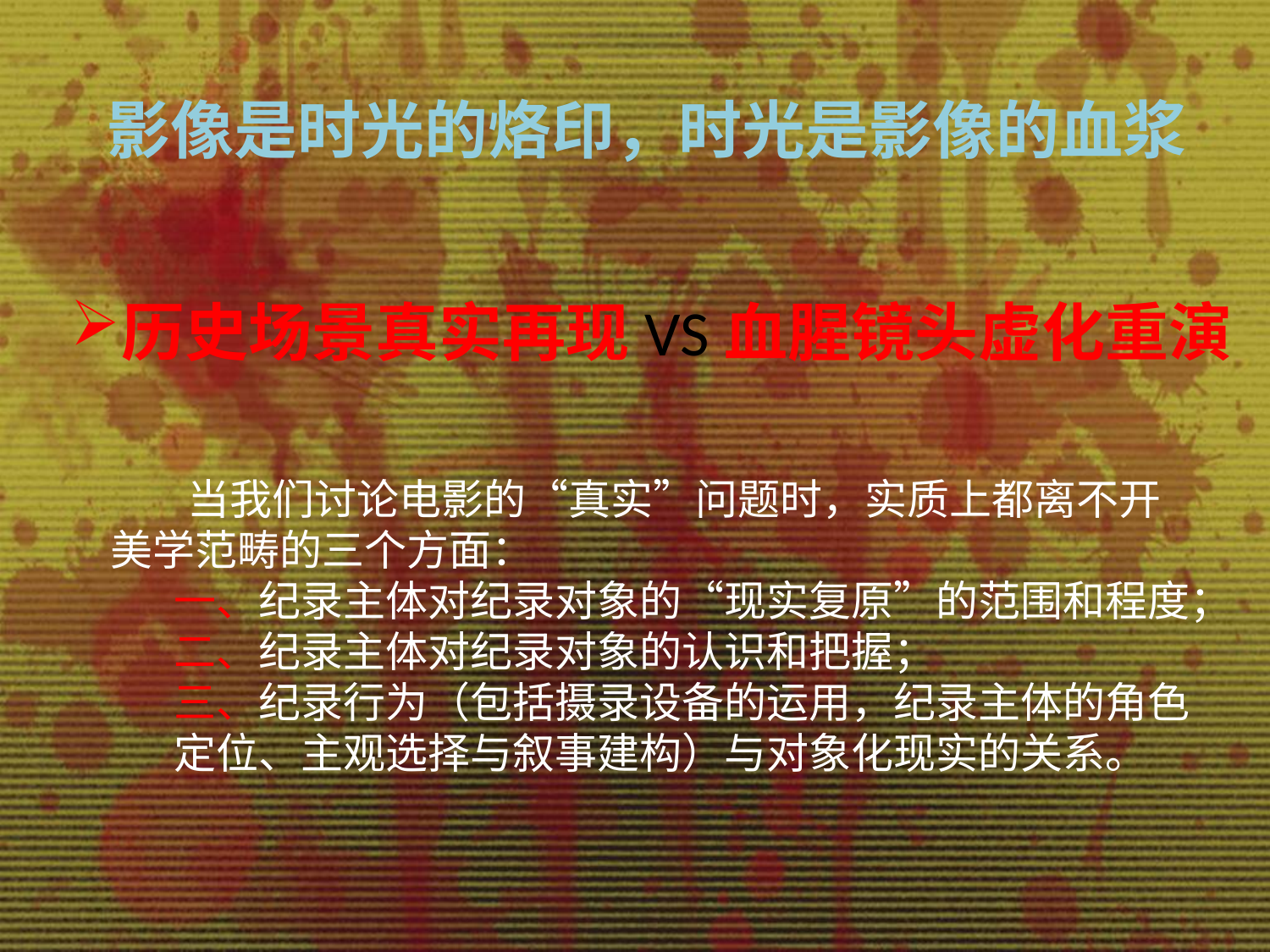

影像是时光的烙印，时光是影像的血浆
历史场景真实再现VS血腥镜头虚化重演
       当我们讨论电影的“真实”问题时，实质上都离不开美学范畴的三个方面：
一、纪录主体对纪录对象的“现实复原”的范围和程度；
二、纪录主体对纪录对象的认识和把握；
三、纪录行为（包括摄录设备的运用，纪录主体的角色定位、主观选择与叙事建构）与对象化现实的关系。